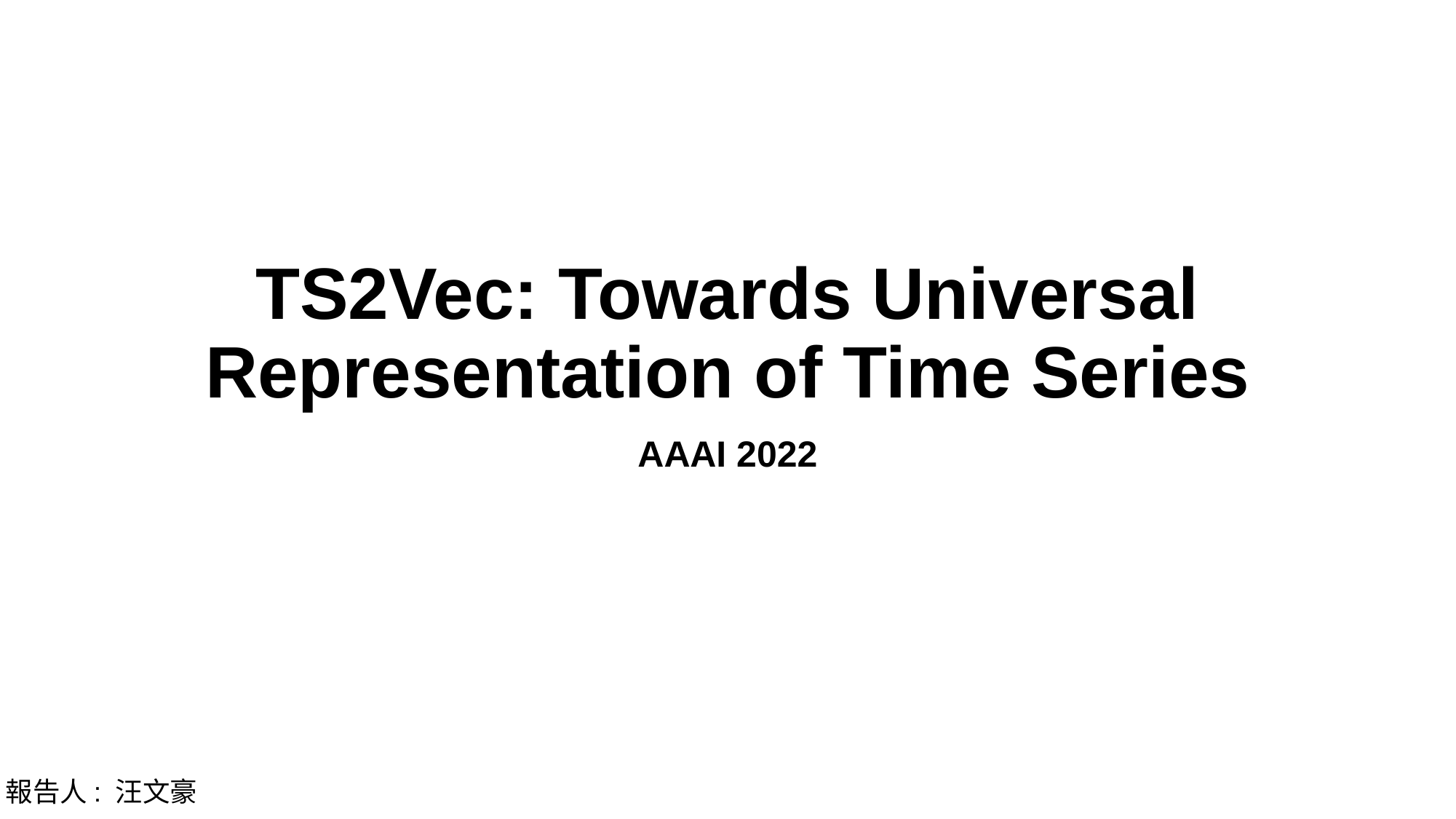

# TS2Vec: Towards Universal Representation of Time Series
AAAI 2022
報告人: 汪文豪